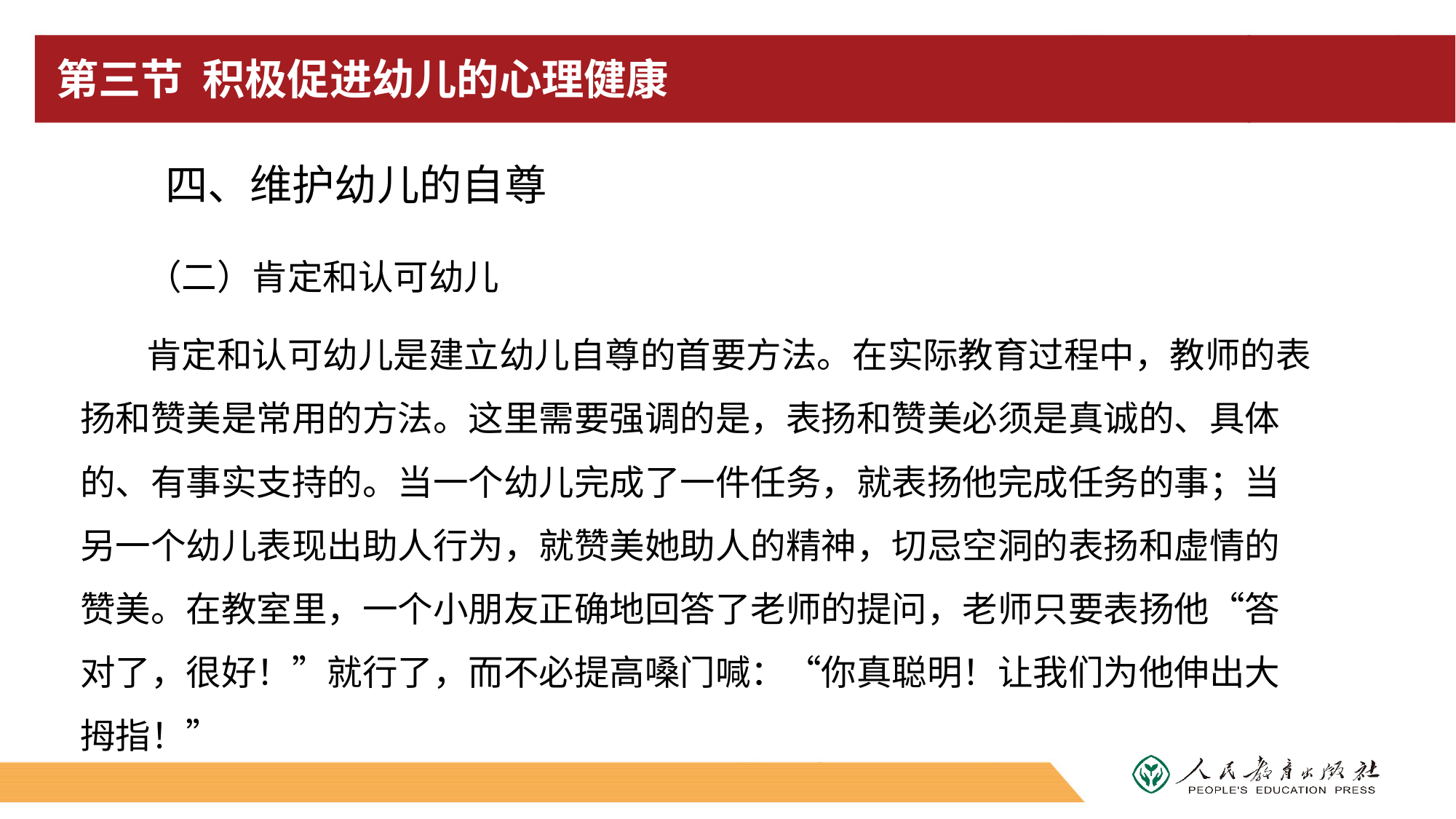

# 第三节  积极促进幼儿的心理健康
四、维护幼儿的自尊
（二）肯定和认可幼儿
肯定和认可幼儿是建立幼儿自尊的首要方法。在实际教育过程中，教师的表扬和赞美是常用的方法。这里需要强调的是，表扬和赞美必须是真诚的、具体的、有事实支持的。当一个幼儿完成了一件任务，就表扬他完成任务的事；当另一个幼儿表现出助人行为，就赞美她助人的精神，切忌空洞的表扬和虚情的赞美。在教室里，一个小朋友正确地回答了老师的提问，老师只要表扬他“答对了，很好！”就行了，而不必提高嗓门喊：“你真聪明！让我们为他伸出大拇指！”